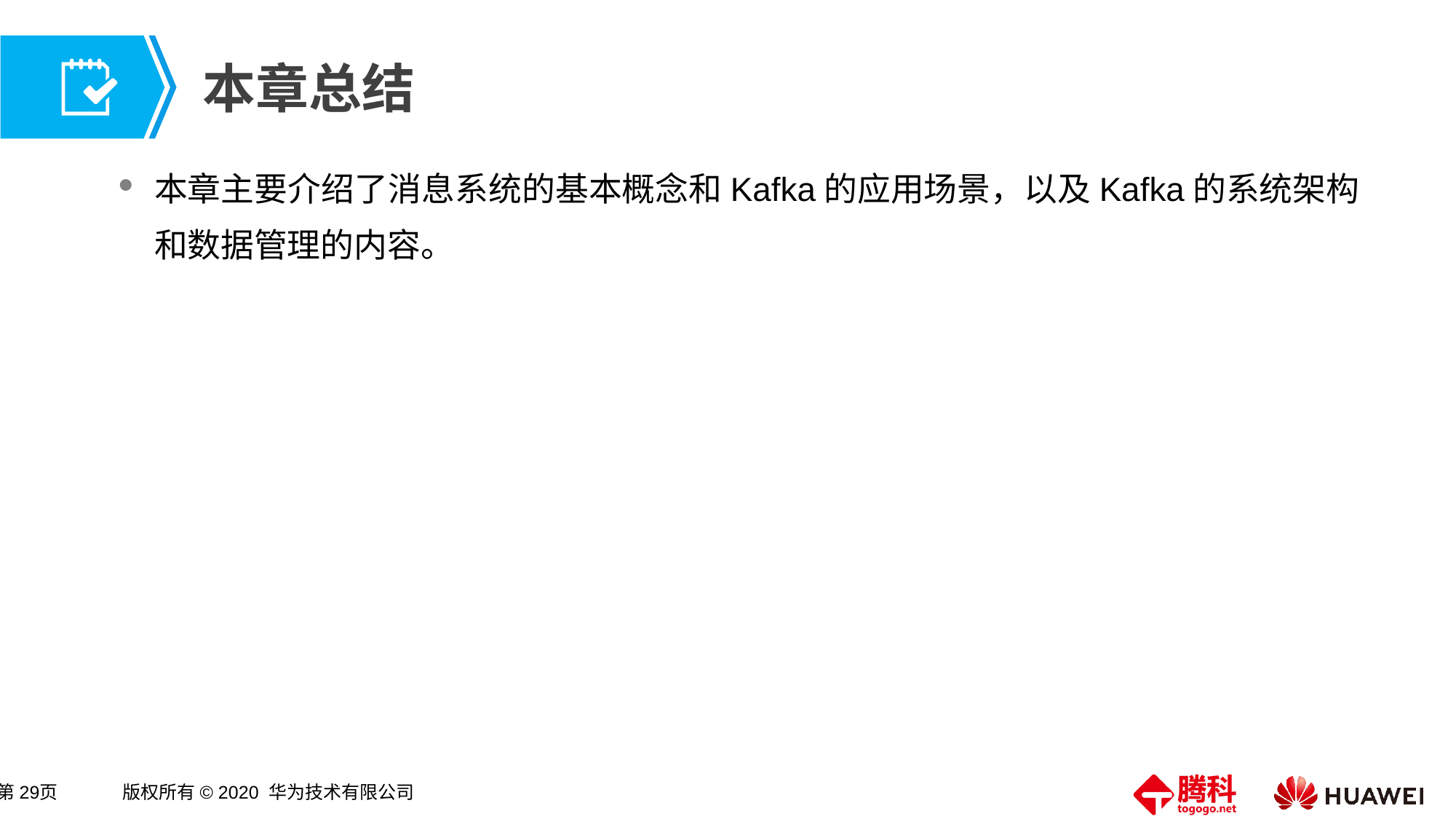

本章主要介绍了消息系统的基本概念和Kafka的应用场景，以及Kafka的系统架构和数据管理的内容。